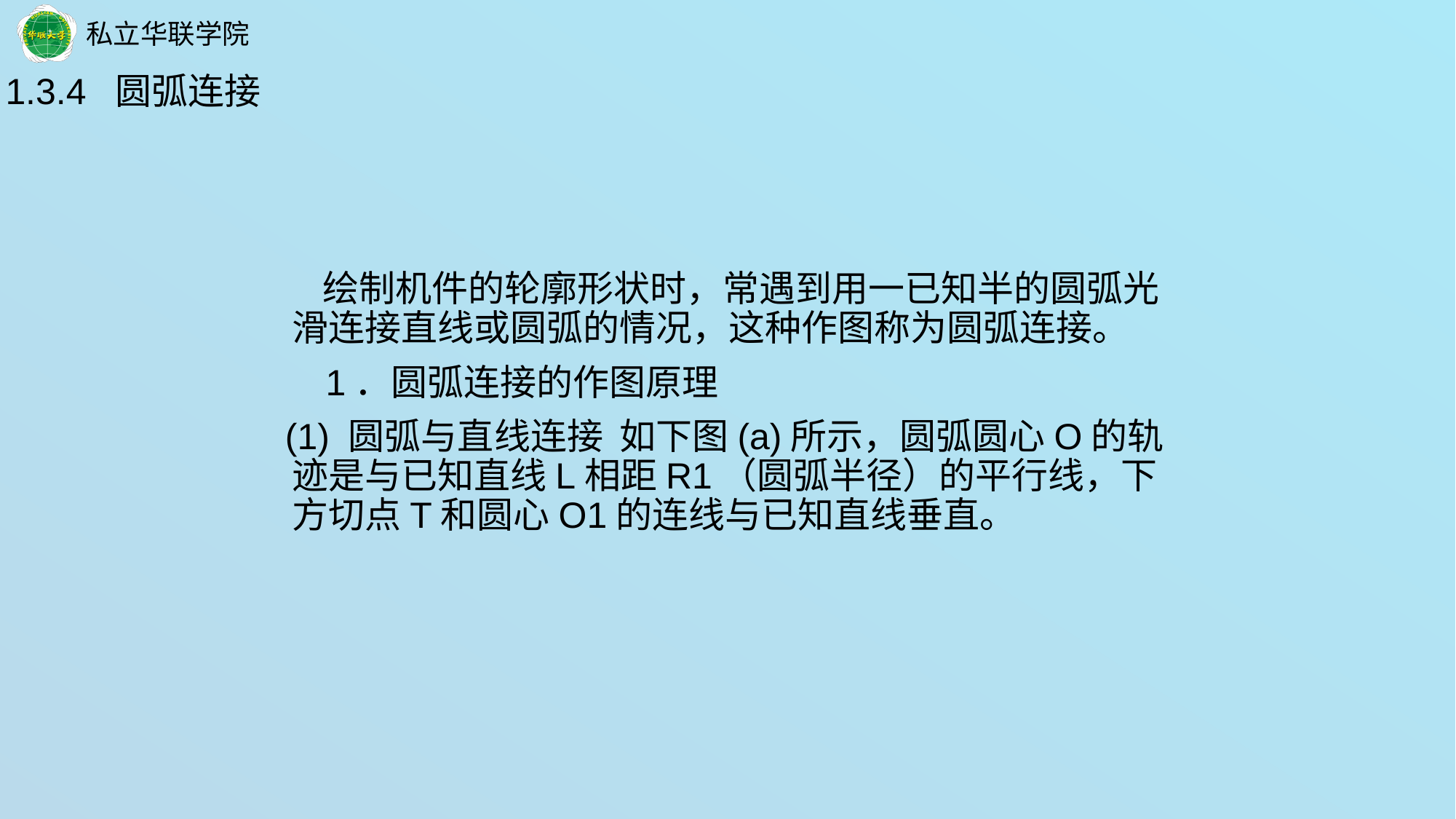

1.3.4  圆弧连接
      绘制机件的轮廓形状时，常遇到用一已知半的圆弧光滑连接直线或圆弧的情况，这种作图称为圆弧连接。
      1．圆弧连接的作图原理
  (1) 圆弧与直线连接  如下图(a)所示，圆弧圆心O的轨迹是与已知直线L相距R1（圆弧半径）的平行线，下方切点T和圆心O1的连线与已知直线垂直。